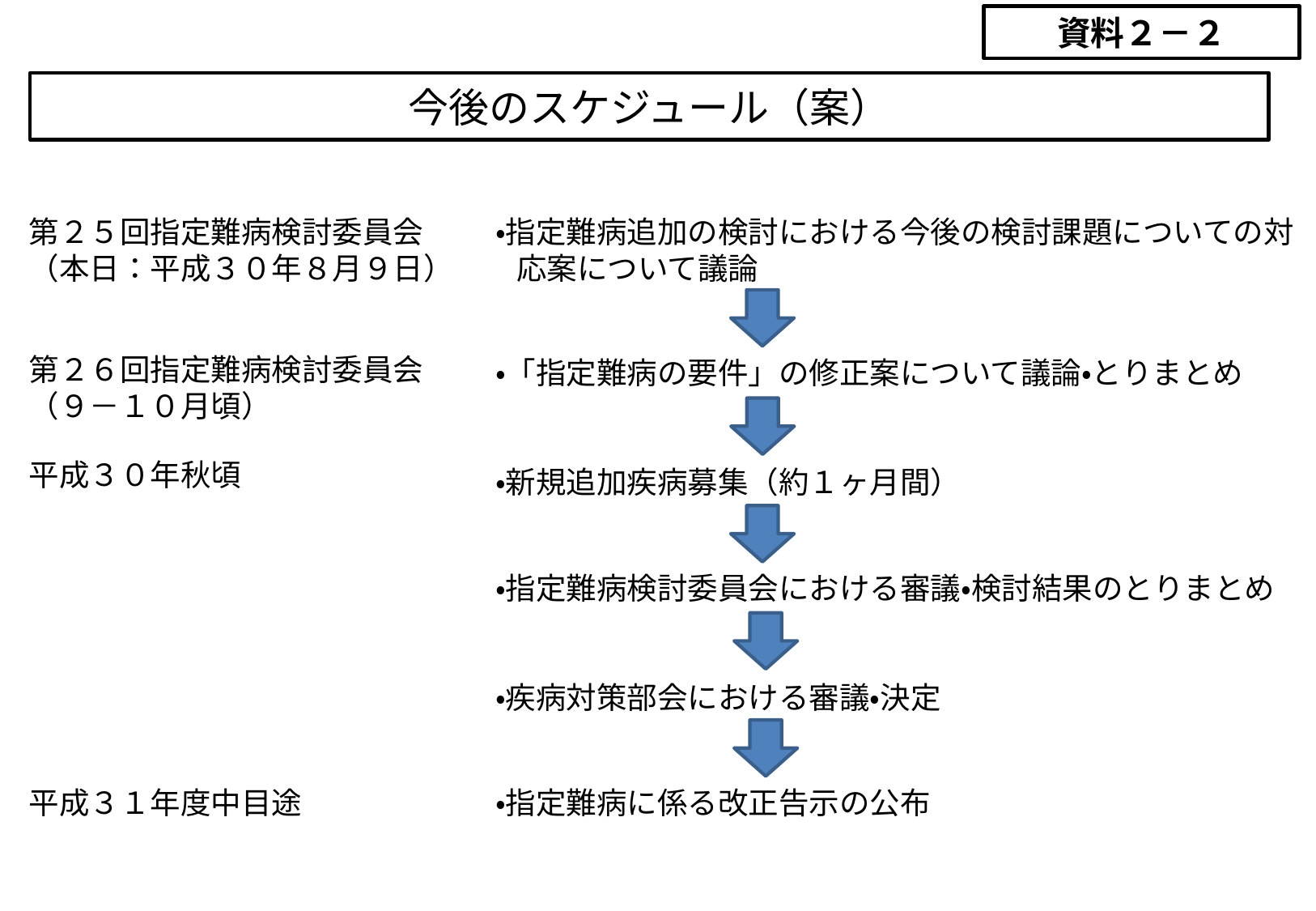

資料２－２
今後のスケジュール（案）
第２５回指定難病検討委員会
（本日：平成３０年８月９日）

第２６回指定難病検討委員会
（９－１０月頃）

平成３０年秋頃

平成３１年度中目途

・指定難病追加の検討における今後の検討課題についての対
  応案について議論

・「指定難病の要件」の修正案について議論・とりまとめ

・新規追加疾病募集（約１ヶ月間）

・指定難病検討委員会における審議・検討結果のとりまとめ

・疾病対策部会における審議・決定

・指定難病に係る改正告示の公布